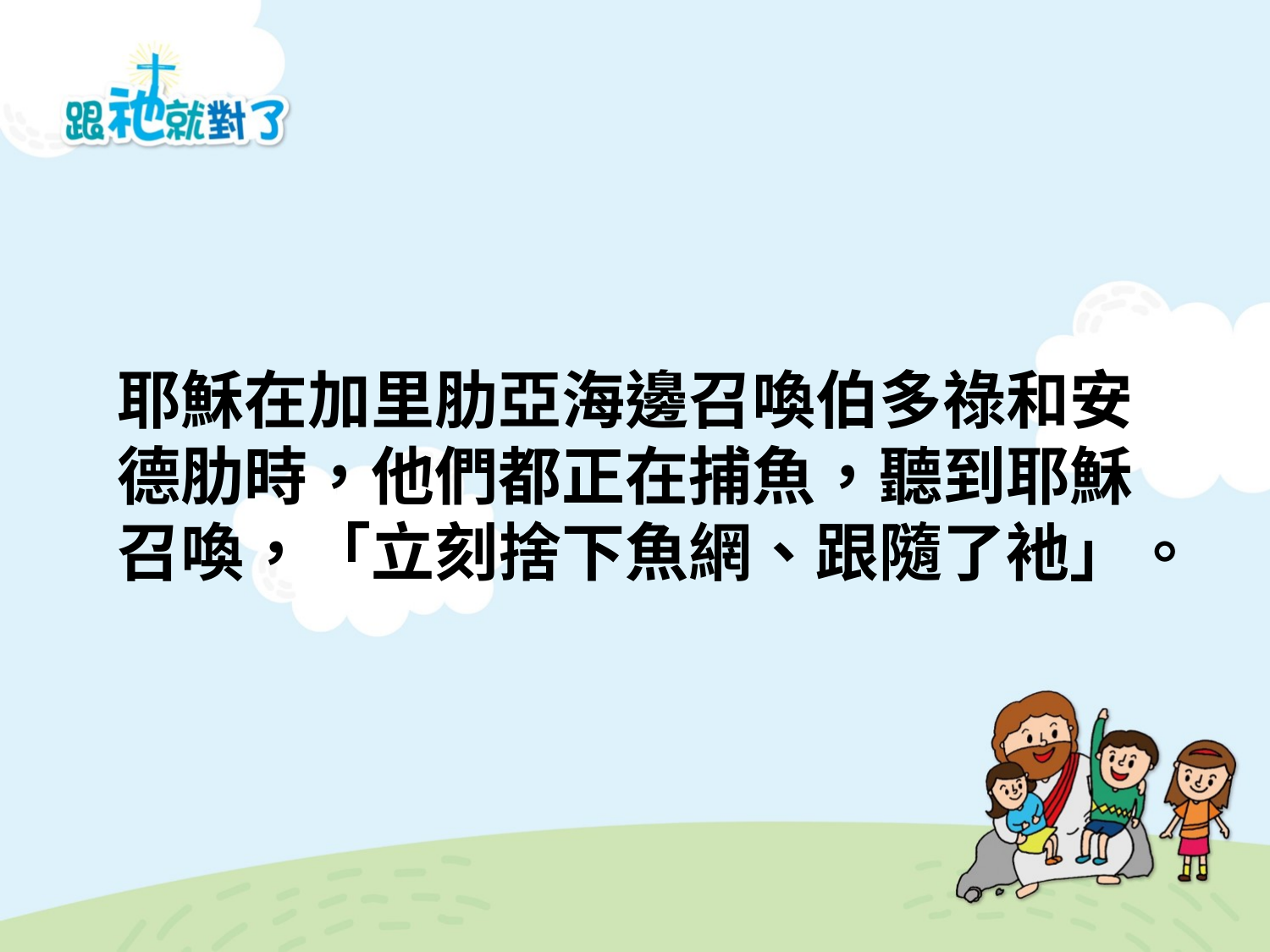

耶穌在加里肋亞海邊召喚伯多祿和安德肋時，他們都正在捕魚，聽到耶穌召喚，「立刻捨下魚網、跟隨了衪」。